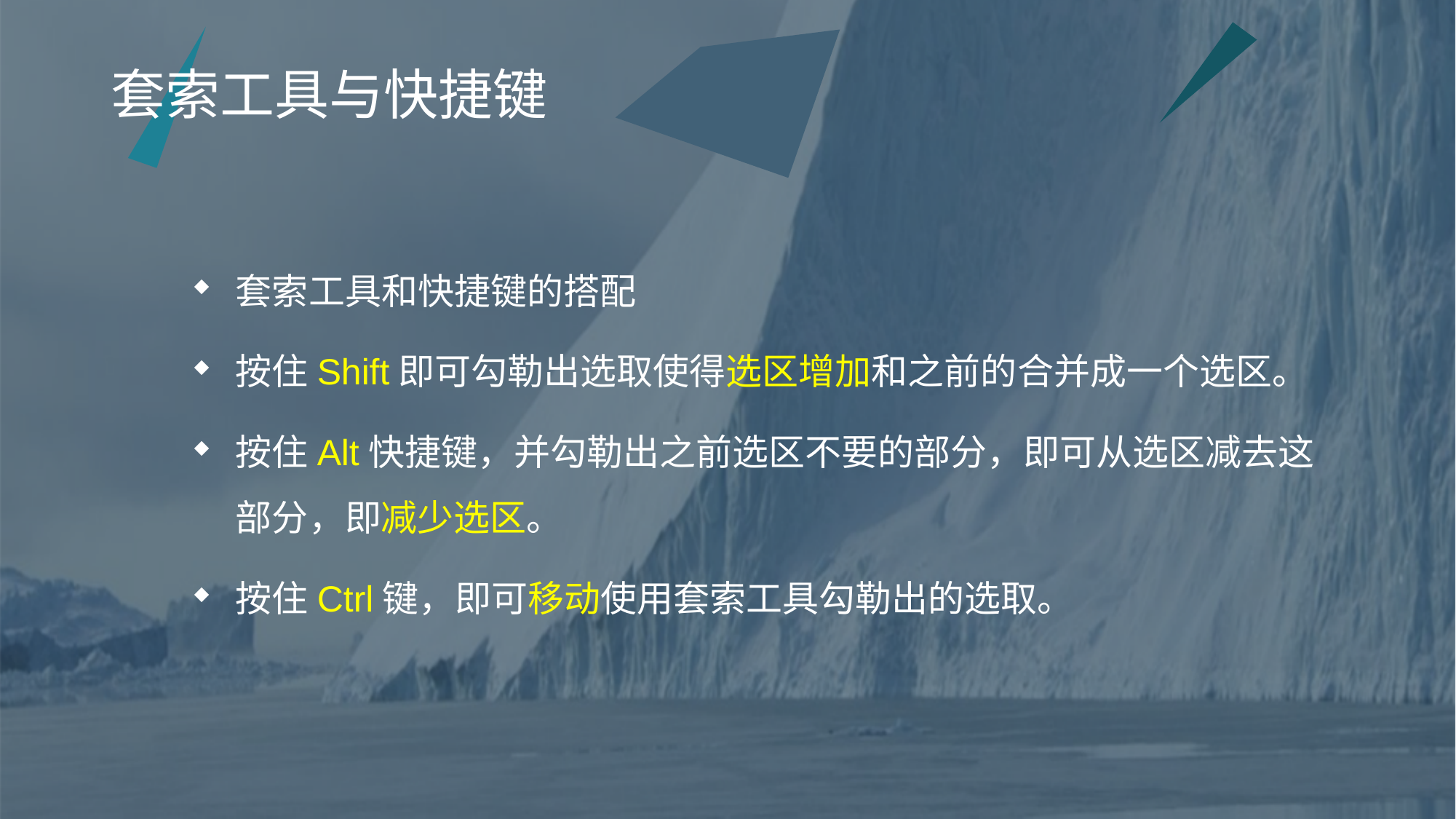

# 套索工具与快捷键
套索工具和快捷键的搭配
按住Shift即可勾勒出选取使得选区增加和之前的合并成一个选区。
按住Alt快捷键，并勾勒出之前选区不要的部分，即可从选区减去这部分，即减少选区。
按住Ctrl键，即可移动使用套索工具勾勒出的选取。